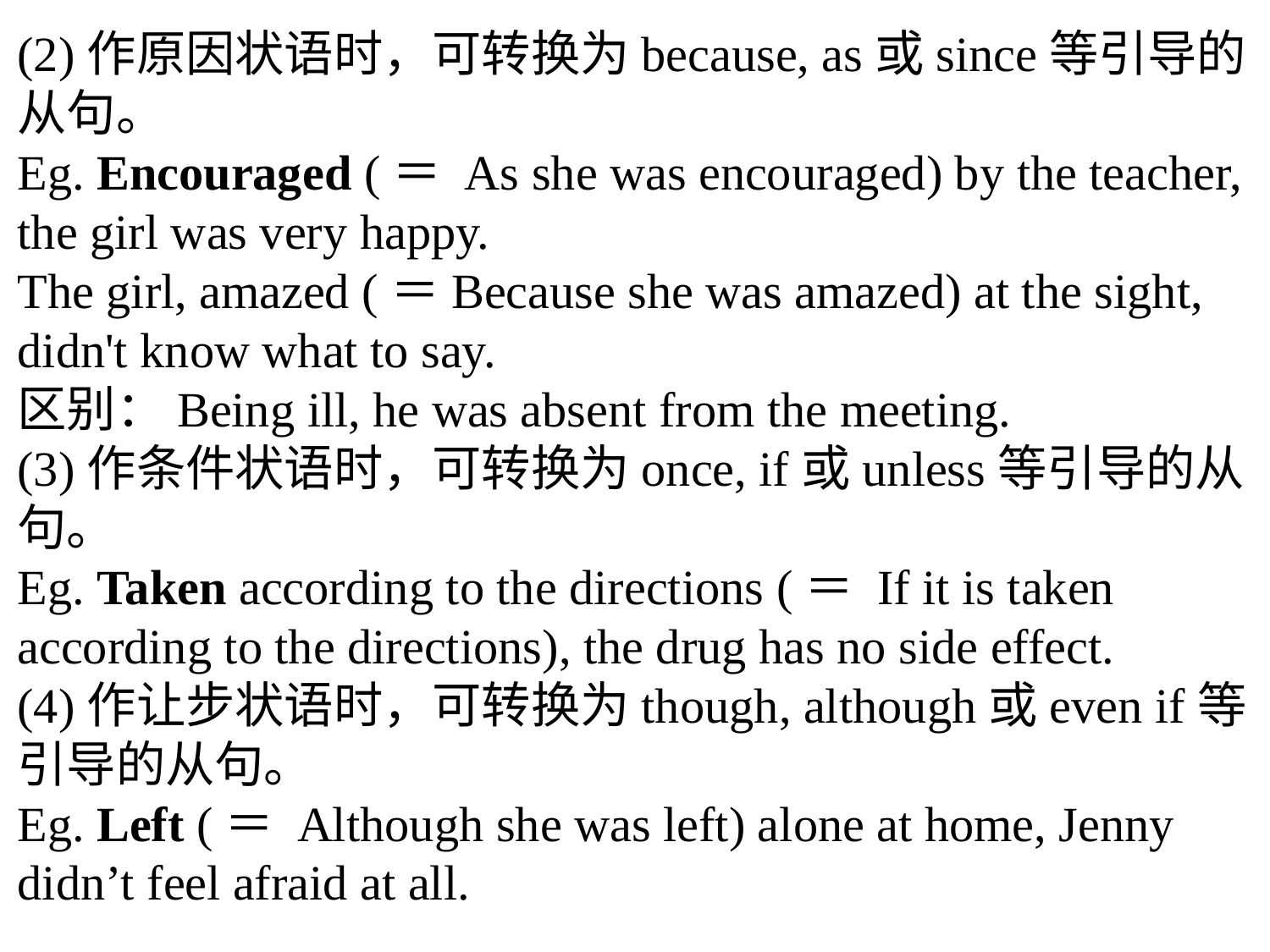

(2)作原因状语时，可转换为because, as或since等引导的从句。
Eg. Encouraged (＝ As she was encouraged) by the teacher, the girl was very happy.
The girl, amazed (＝Because she was amazed) at the sight, didn't know what to say.
区别：Being ill, he was absent from the meeting.
(3)作条件状语时，可转换为once, if或unless等引导的从句。
Eg. Taken according to the directions (＝ If it is taken
according to the directions), the drug has no side effect.
(4)作让步状语时，可转换为though, although或even if等引导的从句。
Eg. Left (＝ Although she was left) alone at home, Jenny didn’t feel afraid at all.